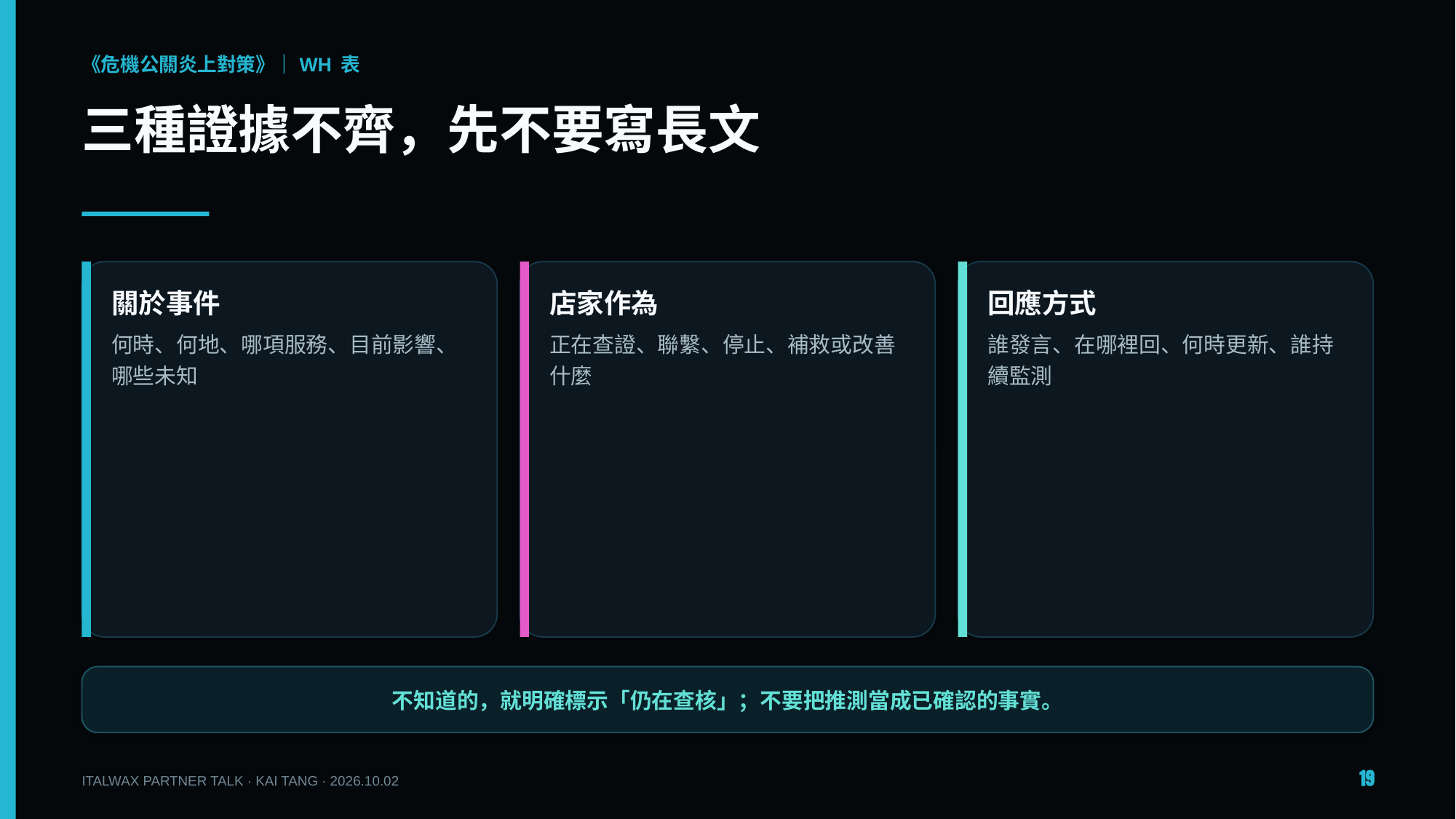

《危機公關炎上對策》｜WH 表
三種證據不齊，先不要寫長文

關於事件
店家作為
回應方式
何時、何地、哪項服務、目前影響、哪些未知
正在查證、聯繫、停止、補救或改善什麼
誰發言、在哪裡回、何時更新、誰持續監測

不知道的，就明確標示「仍在查核」；不要把推測當成已確認的事實。
19
ITALWAX PARTNER TALK · KAI TANG · 2026.10.02